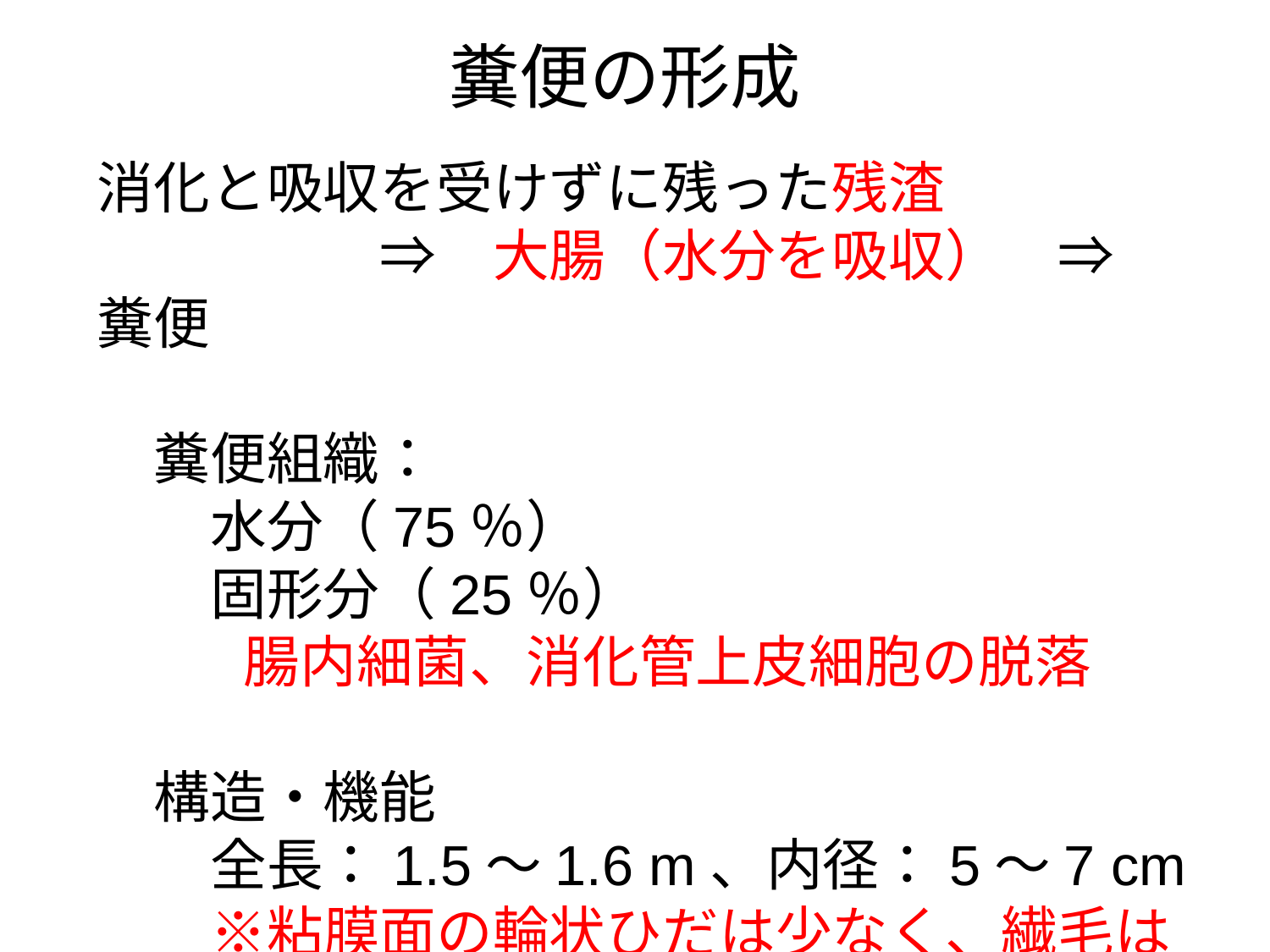

糞便の形成
消化と吸収を受けずに残った残渣
　　　　　⇒　大腸（水分を吸収）　⇒　糞便

　糞便組織：
　　水分（75％）
　　固形分（25％）
      　腸内細菌、消化管上皮細胞の脱落

　構造・機能
　　全長：1.5～1.6 m、内径：5～7 cm
　　※粘膜面の輪状ひだは少なく、繊毛はない